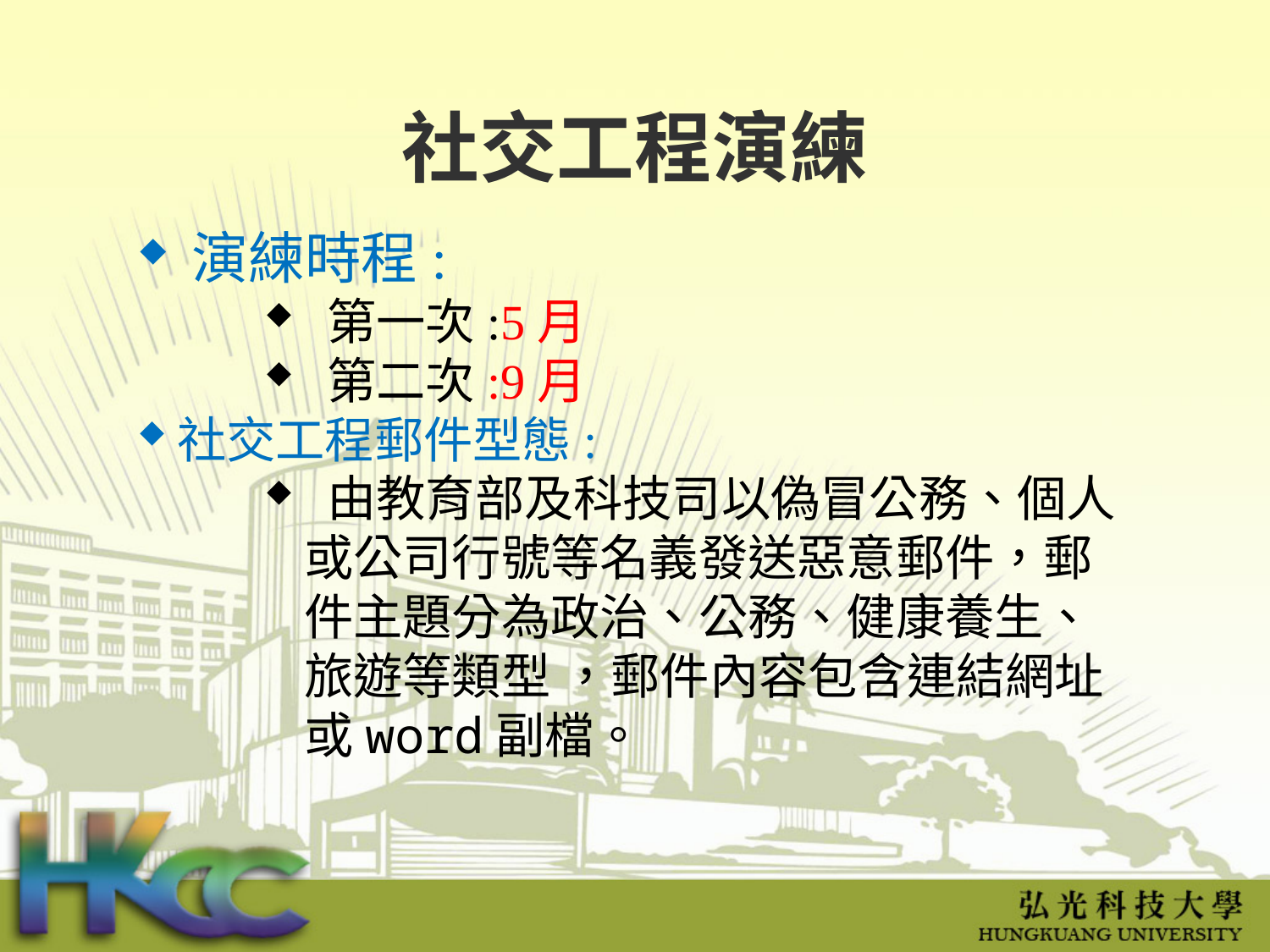

# 社交工程演練
 演練時程:
 第一次:5月
 第二次:9月
社交工程郵件型態:
 由教育部及科技司以偽冒公務、個人或公司行號等名義發送惡意郵件，郵件主題分為政治、公務、健康養生、旅遊等類型 ，郵件內容包含連結網址或word副檔。